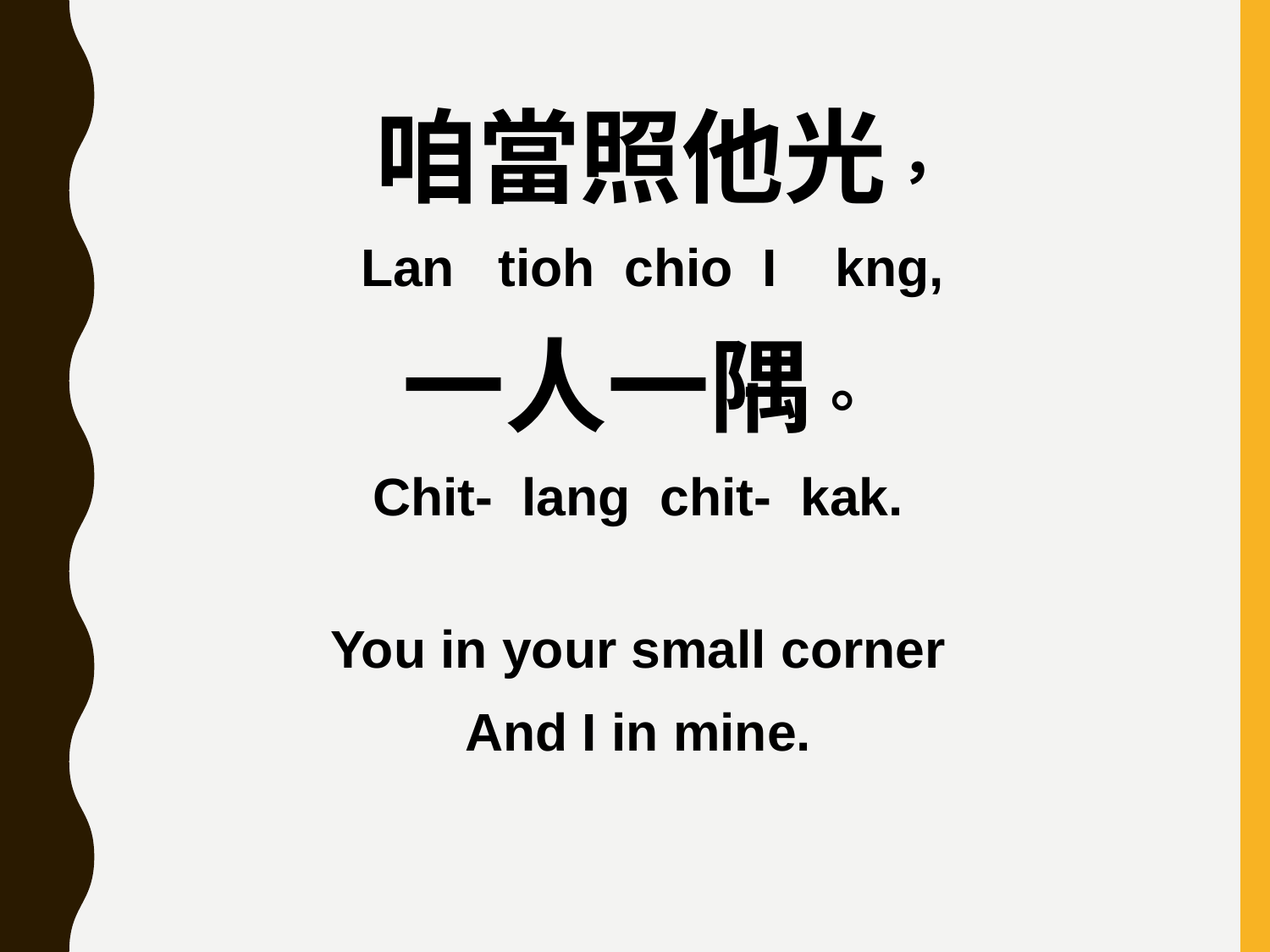

咱當照他光，
  Lan   tioh  chio  I    kng,
一人一隅。
Chit-  lang  chit-  kak.

You in your small corner
And I in mine.